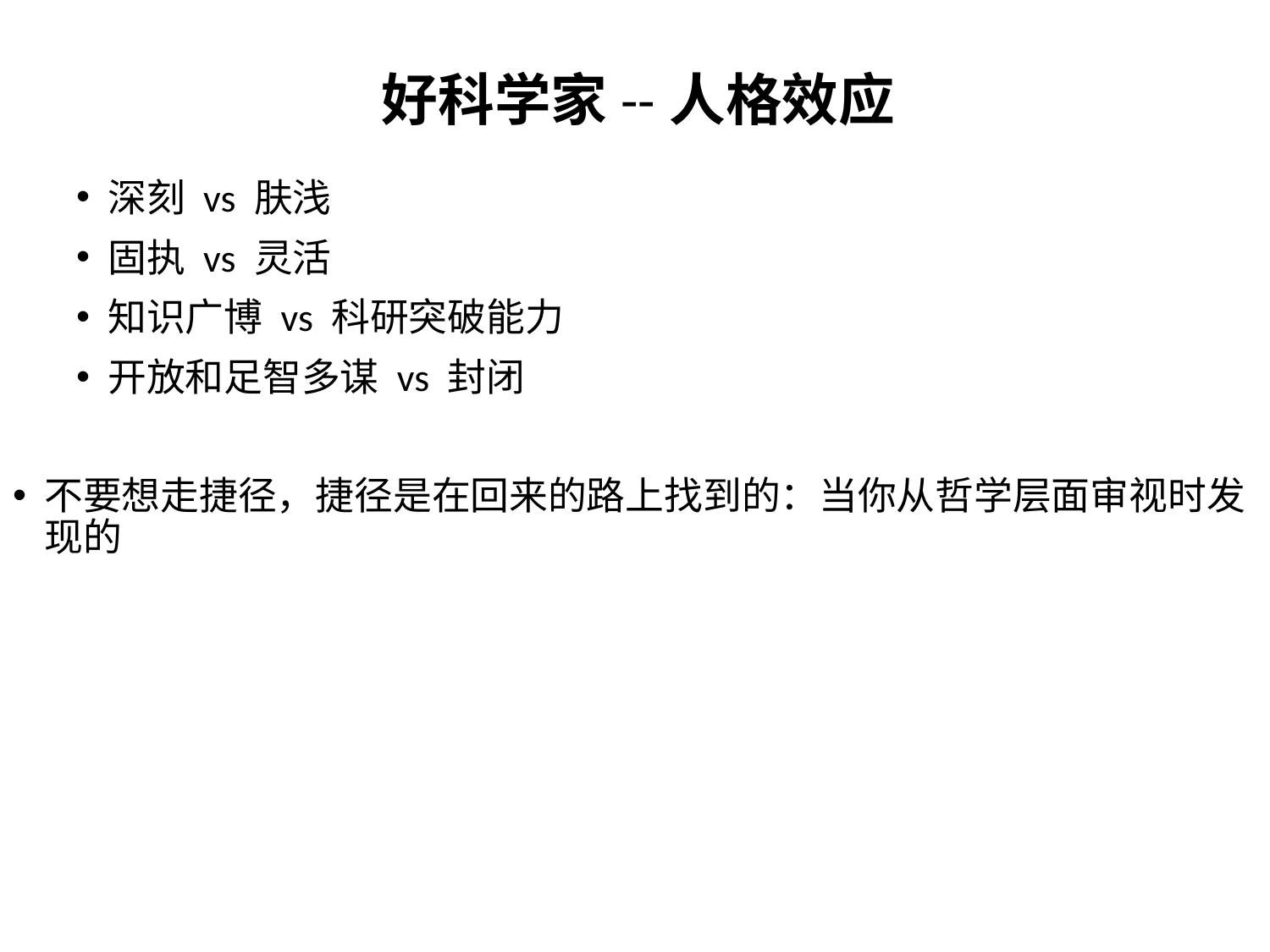

# 好科学家--人格效应
深刻 vs 肤浅
固执 vs 灵活
知识广博 vs 科研突破能力
开放和足智多谋 vs 封闭

不要想走捷径，捷径是在回来的路上找到的：当你从哲学层面审视时发现的